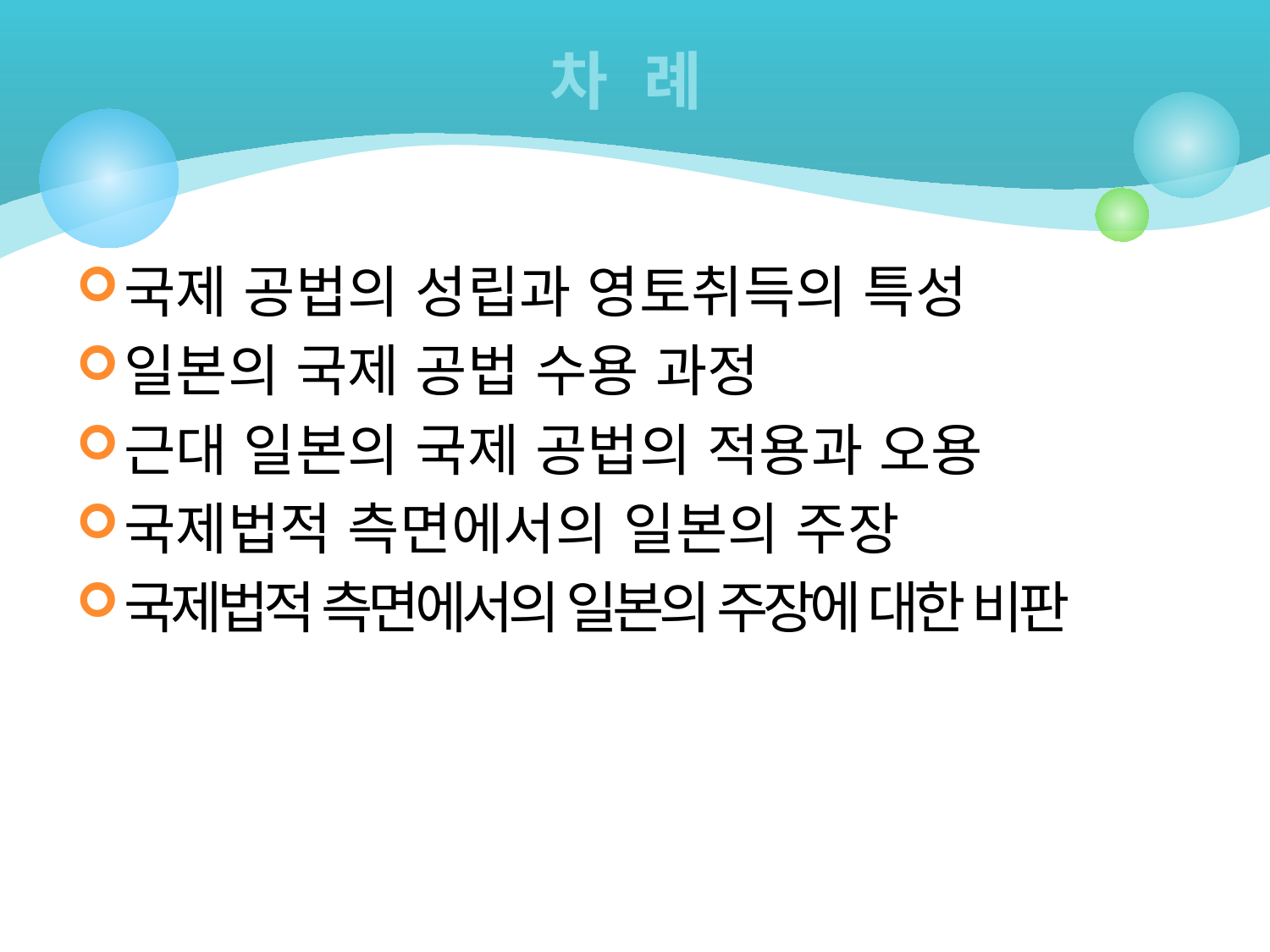

# 차  례
국제 공법의 성립과 영토취득의 특성
일본의 국제 공법 수용 과정
근대 일본의 국제 공법의 적용과 오용
국제법적 측면에서의 일본의 주장
국제법적 측면에서의 일본의 주장에 대한 비판